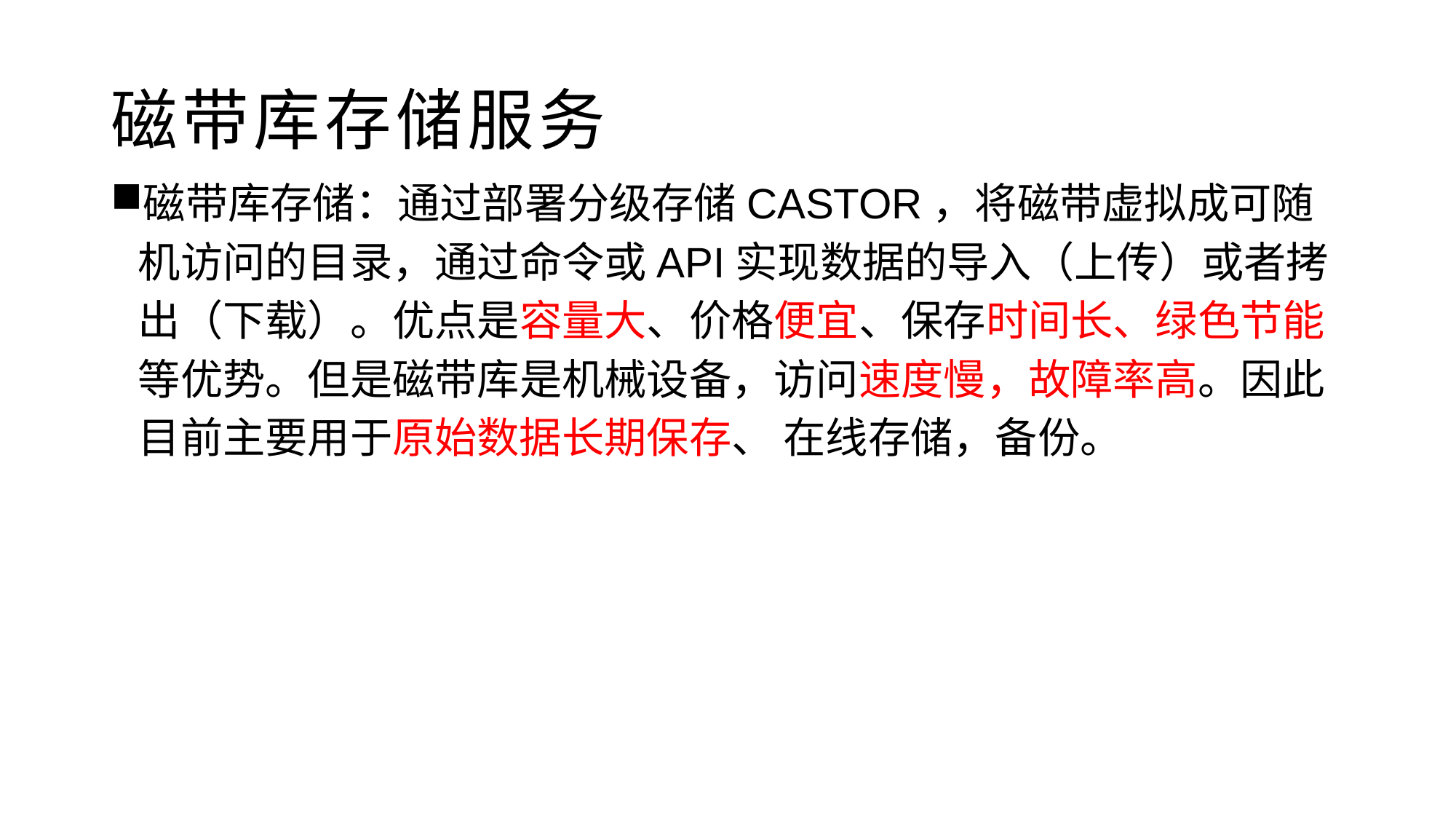

# 磁带库存储服务
磁带库存储：通过部署分级存储CASTOR，将磁带虚拟成可随机访问的目录，通过命令或API实现数据的导入（上传）或者拷出（下载）。优点是容量大、价格便宜、保存时间长、绿色节能等优势。但是磁带库是机械设备，访问速度慢，故障率高。因此目前主要用于原始数据长期保存、 在线存储，备份。